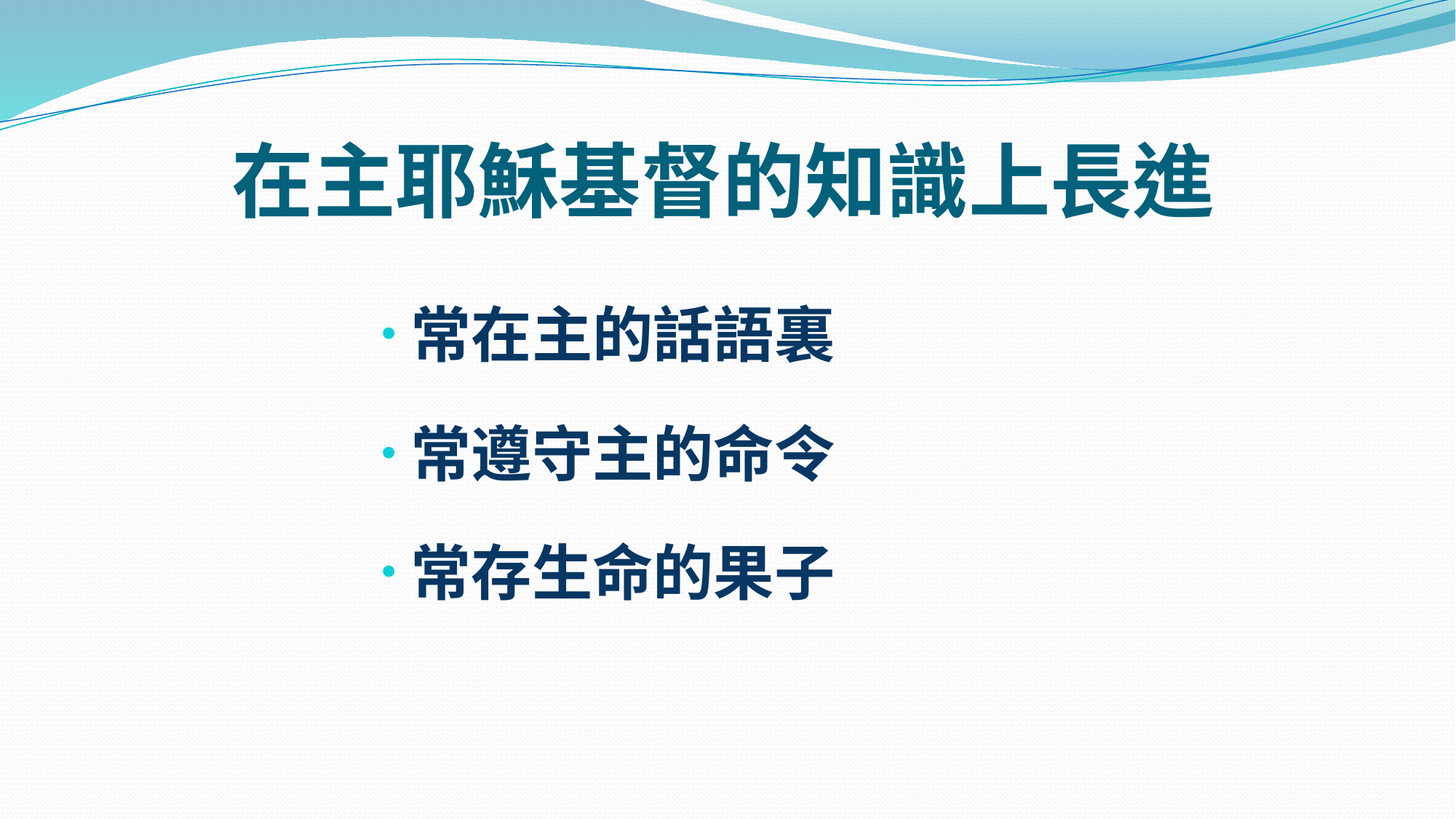

# 在主耶穌基督的知識上長進
常在主的話語裏

常遵守主的命令

常存生命的果子